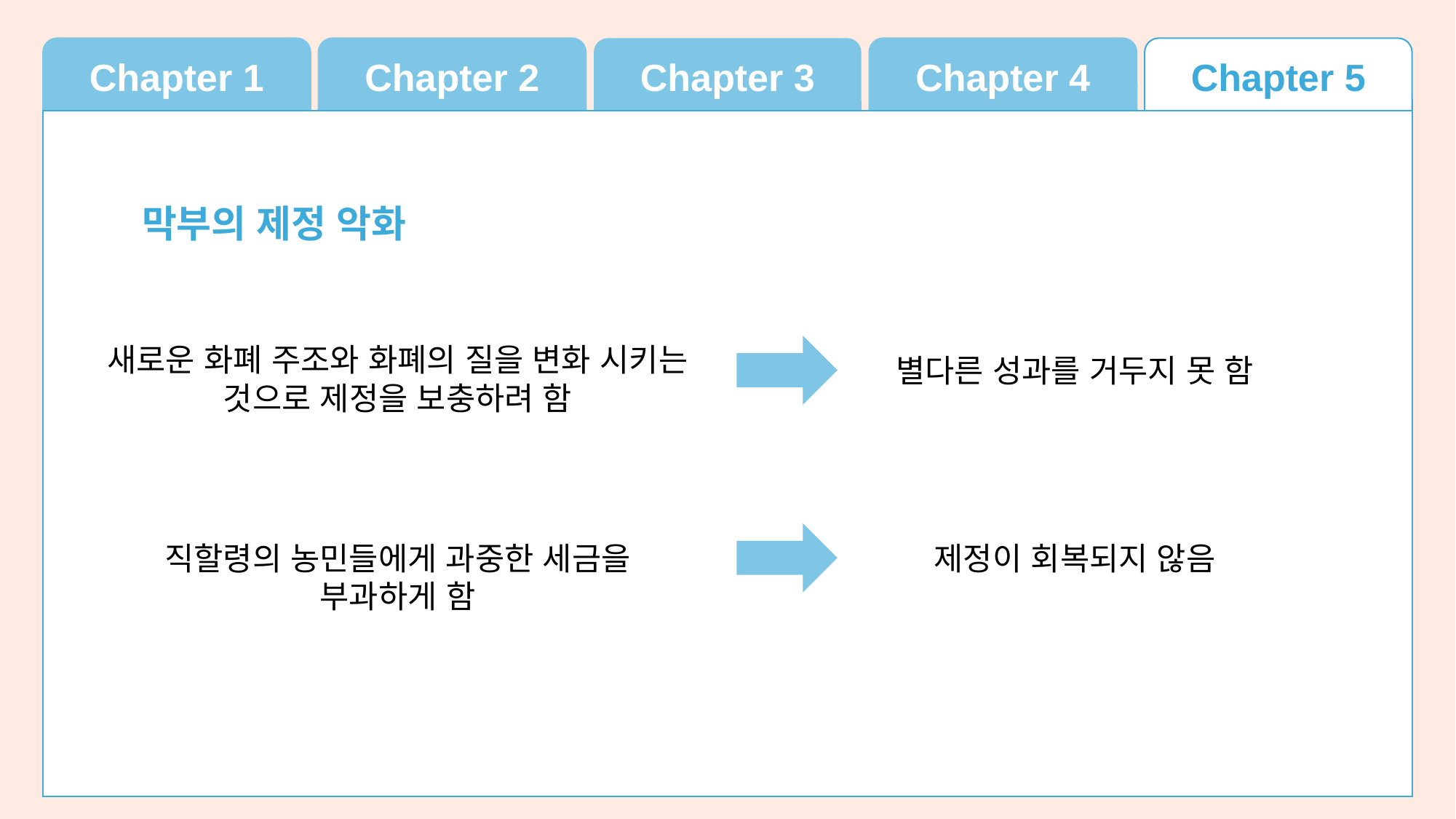

Chapter 1
Chapter 2
Chapter 3
Chapter 4
Chapter 5

막부의 제정 악화
새로운 화폐 주조와 화폐의 질을 변화 시키는 것으로 제정을 보충하려 함

별다른 성과를 거두지 못 함

직할령의 농민들에게 과중한 세금을 부과하게 함
제정이 회복되지 않음